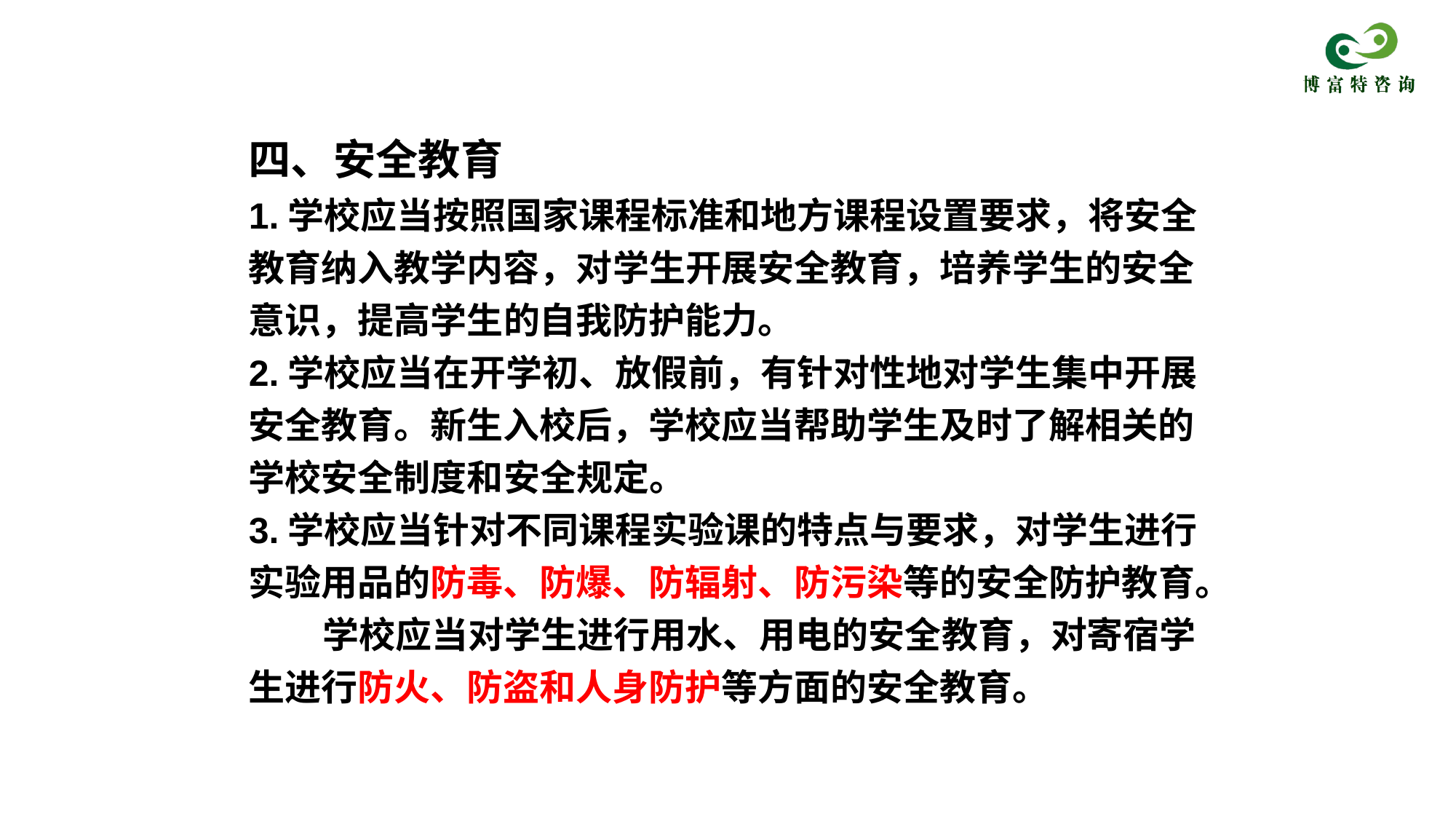

四、安全教育
1.学校应当按照国家课程标准和地方课程设置要求，将安全教育纳入教学内容，对学生开展安全教育，培养学生的安全意识，提高学生的自我防护能力。
2.学校应当在开学初、放假前，有针对性地对学生集中开展安全教育。新生入校后，学校应当帮助学生及时了解相关的学校安全制度和安全规定。
3.学校应当针对不同课程实验课的特点与要求，对学生进行实验用品的防毒、防爆、防辐射、防污染等的安全防护教育。
        学校应当对学生进行用水、用电的安全教育，对寄宿学生进行防火、防盗和人身防护等方面的安全教育。
19